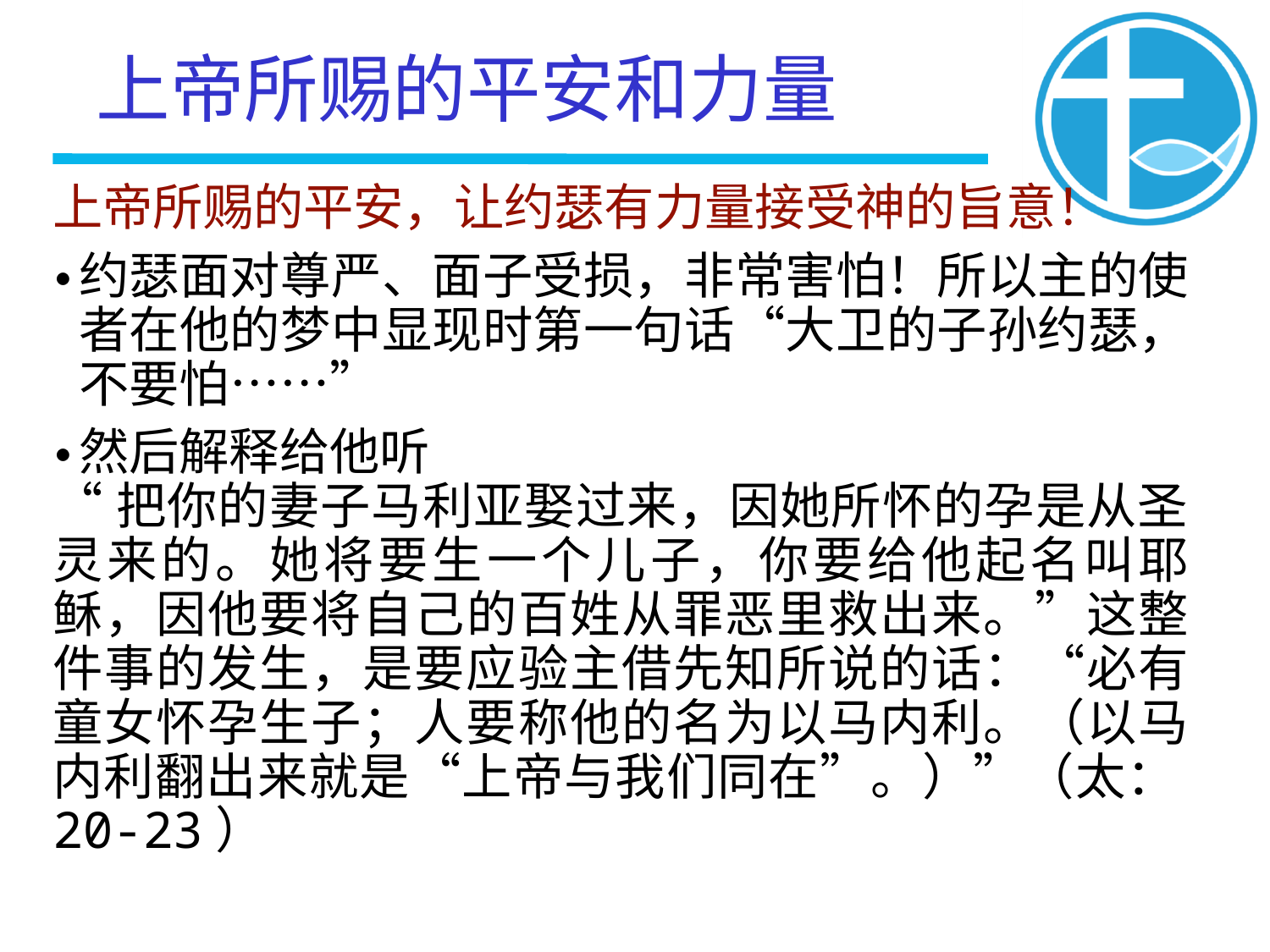

# 上帝所赐的平安和力量
上帝所赐的平安，让约瑟有力量接受神的旨意！
约瑟面对尊严、面子受损，非常害怕！所以主的使者在他的梦中显现时第一句话“大卫的子孙约瑟，不要怕……”
然后解释给他听
“把你的妻子马利亚娶过来，因她所怀的孕是从圣灵来的。她将要生一个儿子，你要给他起名叫耶稣，因他要将自己的百姓从罪恶里救出来。”这整件事的发生，是要应验主借先知所说的话：“必有童女怀孕生子；人要称他的名为以马内利。（以马内利翻出来就是“上帝与我们同在”。）”（太：20-23）